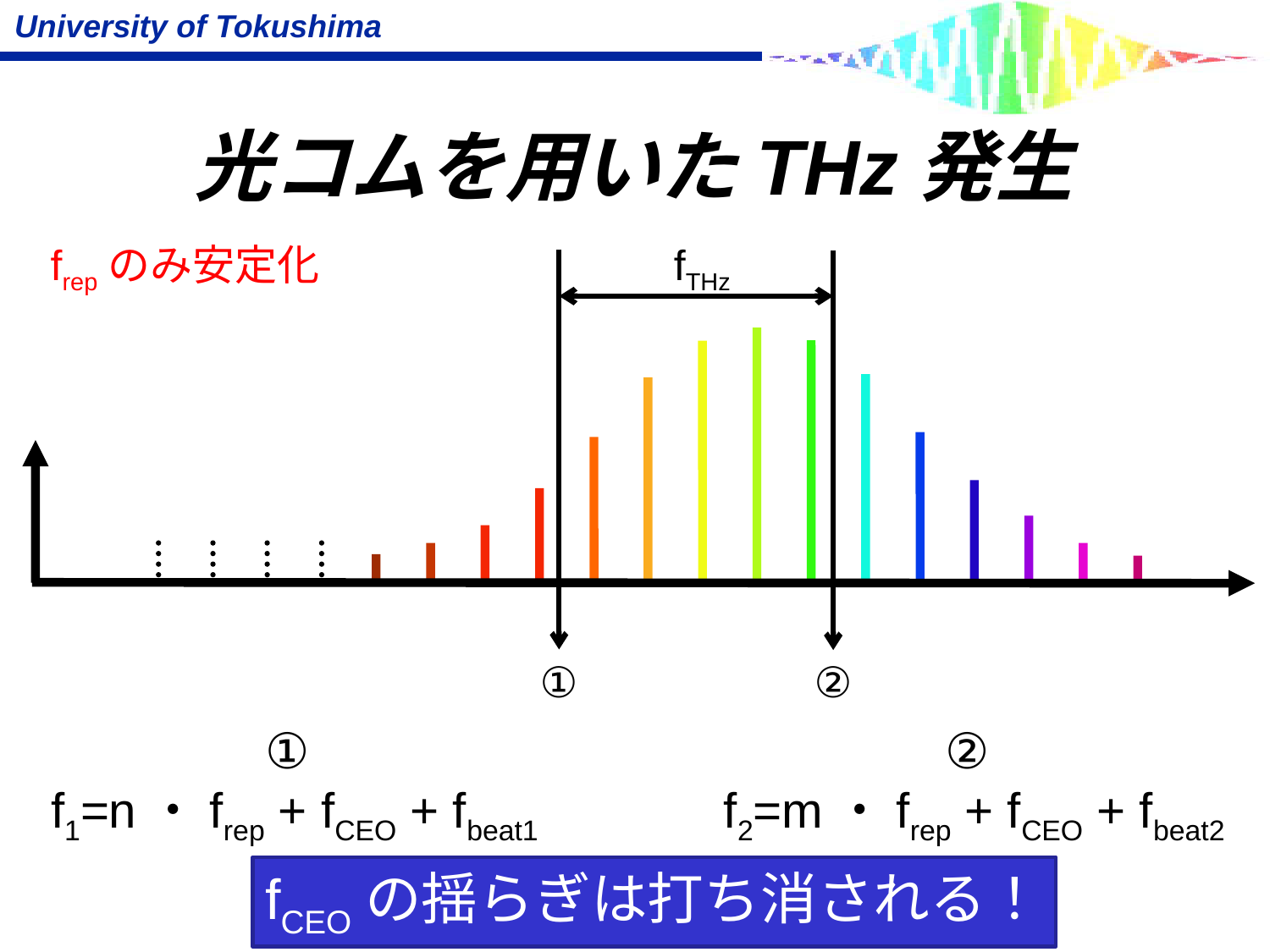

# 光コムを用いたTHz発生
frepのみ安定化
fTHz
①
②

②
f2=m・frep + fCEO + fbeat2
①
f1=n・frep + fCEO + fbeat1
fCEOの揺らぎは打ち消される！